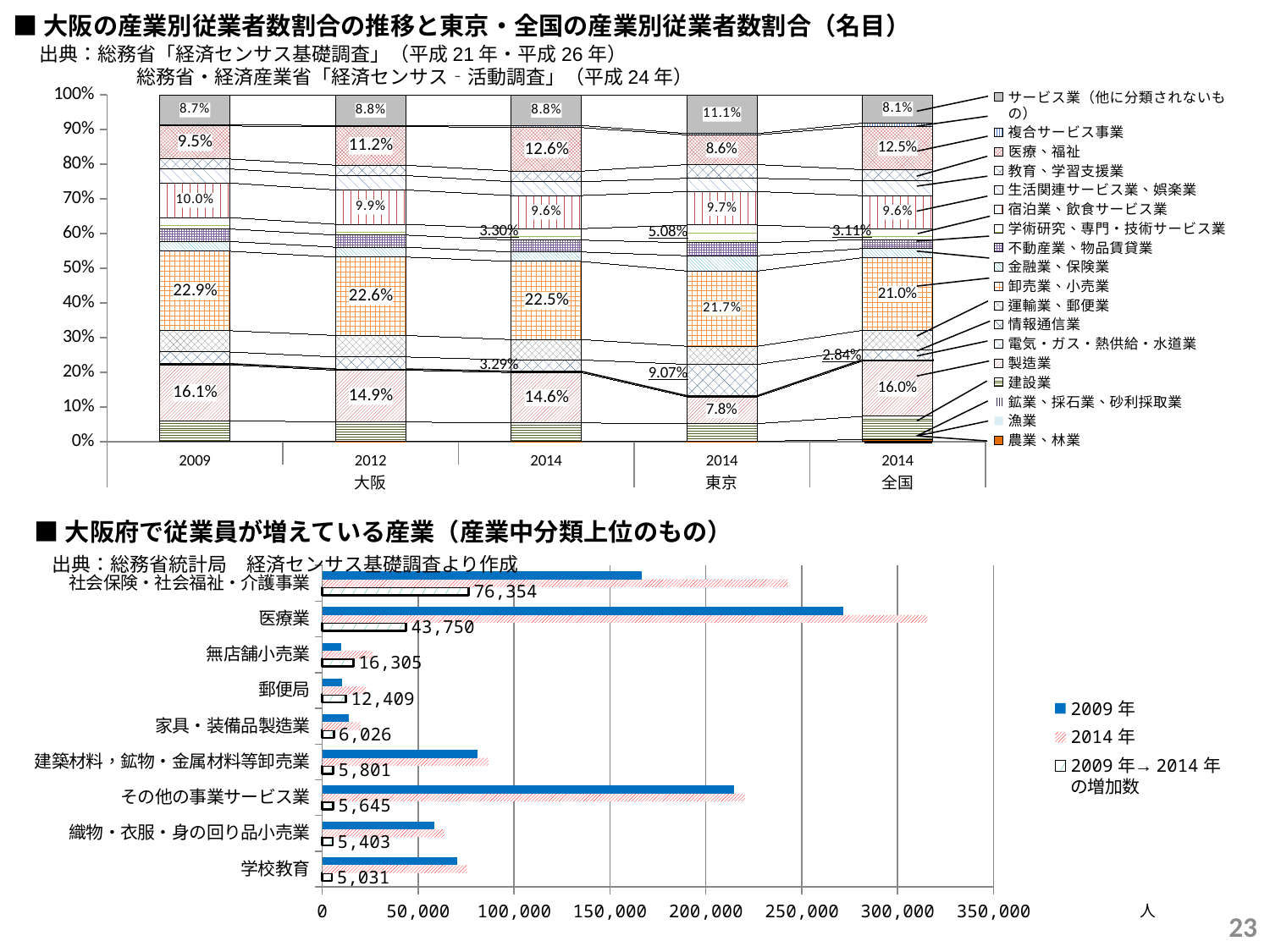

■大阪の産業別従業者数割合の推移と東京・全国の産業別従業者数割合（名目）
出典：総務省「経済センサス基礎調査」（平成21年・平成26年）
　　　　　総務省・経済産業省「経済センサス‐活動調査」（平成24年）

### Chart

| Category | 農業、林業 | 漁業 | 鉱業、採石業、砂利採取業 | 建設業 | 製造業 | 電気・ガス・熱供給・水道業 | 情報通信業 | 運輸業、郵便業 | 卸売業、小売業 | 金融業、保険業 | 不動産業、物品賃貸業 | 学術研究、専門・技術サービス業 | 宿泊業、飲食サービス業 | 生活関連サービス業、娯楽業 | 教育、学習支援業 | 医療、福祉 | 複合サービス事業 | サービス業（他に分類されないもの） |
|---|---|---|---|---|---|---|---|---|---|---|---|---|---|---|---|---|---|---|
| 2009 | 0.0006329288329653452 | 5.812611731314398e-06 | 3.293813314411493e-05 | 0.059196929563201696 | 0.16112043042605154 | 0.0034341771236269356 | 0.03370302979157266 | 0.061486237457675626 | 0.22937254793897685 | 0.028122491965678866 | 0.03620568206477749 | 0.032827693521219954 | 0.09963505409603998 | 0.0406305865657195 | 0.028698155808994995 | 0.09513307866917883 | 0.003229659303451057 | 0.08653256612599342 |
| 2012 | 0.0005502114680680103 | 1.3380404674190624e-05 | 4.7292809624294426e-05 | 0.05548576982428072 | 0.14949533958198263 | 0.00346367923755686 | 0.03479066702932179 | 0.06202855701332757 | 0.2264852652907458 | 0.028222964603985008 | 0.03510118469641592 | 0.03114935138488342 | 0.09901245692605504 | 0.04150209345658993 | 0.029937732671972257 | 0.11170400145615723 | 0.0030654968501835343 | 0.08794455529417633 |
| 2014 | 0.0005294363018606928 | 1.60435242988089e-05 | 2.8521820975660213e-05 | 0.05284491794628635 | 0.14553949915682393 | 0.0033883032012178857 | 0.032870284540816544 | 0.05877210886779068 | 0.22549953295518163 | 0.02747030165390914 | 0.034140174054412505 | 0.032974121795306024 | 0.09560848631130854 | 0.03989177751553551 | 0.03056491922976823 | 0.12557756687475702 | 0.006067571759118961 | 0.08821643249063249 |
| 2014 | 0.0004359142855774214 | 1.3499843009890163e-05 | 0.0002275376765376651 | 0.050684616232124176 | 0.07768876590967387 | 0.0029598405799184176 | 0.09071132414734351 | 0.051959371569243525 | 0.21734899663505536 | 0.04394253334570093 | 0.037642025969343205 | 0.05081939692281972 | 0.09678755993821425 | 0.03821642251547368 | 0.03944185987772629 | 0.08582601402328854 | 0.004110266717704783 | 0.1111840538112452 |
| 2014 | 0.005469276640417322 | 0.000702918577416921 | 0.00034641816778884323 | 0.06602358680402756 | 0.1599946430036626 | 0.003427753266959797 | 0.028395336856928844 | 0.05656301355875206 | 0.20950419678975848 | 0.0263444974223591 | 0.0259757032947025 | 0.031112300780821778 | 0.09559098862806713 | 0.04368092097152277 | 0.031392287596941015 | 0.12522262774078508 | 0.009032609069657402 | 0.08122092082943104 |
■大阪府で従業員が増えている産業（産業中分類上位のもの）
出典：総務省統計局　経済センサス基礎調査より作成

### Chart

| Category | 2009年→2014年
の増加数 | 2014年 | 2009年 |
|---|---|---|---|
| 学校教育 | 5031.0 | 75330.0 | 70299.0 |
| 織物・衣服・身の回り品小売業 | 5403.0 | 63751.0 | 58348.0 |
| その他の事業サービス業 | 5645.0 | 220521.0 | 214876.0 |
| 建築材料，鉱物・金属材料等卸売業 | 5801.0 | 86744.0 | 80943.0 |
| 家具・装備品製造業 | 6026.0 | 19826.0 | 13800.0 |
| 郵便局 | 12409.0 | 22822.0 | 10413.0 |
| 無店舗小売業 | 16305.0 | 26225.0 | 9920.0 |
| 医療業 | 43750.0 | 315486.0 | 271736.0 |
| 社会保険・社会福祉・介護事業 | 76354.0 | 242756.0 | 166402.0 |
人
23